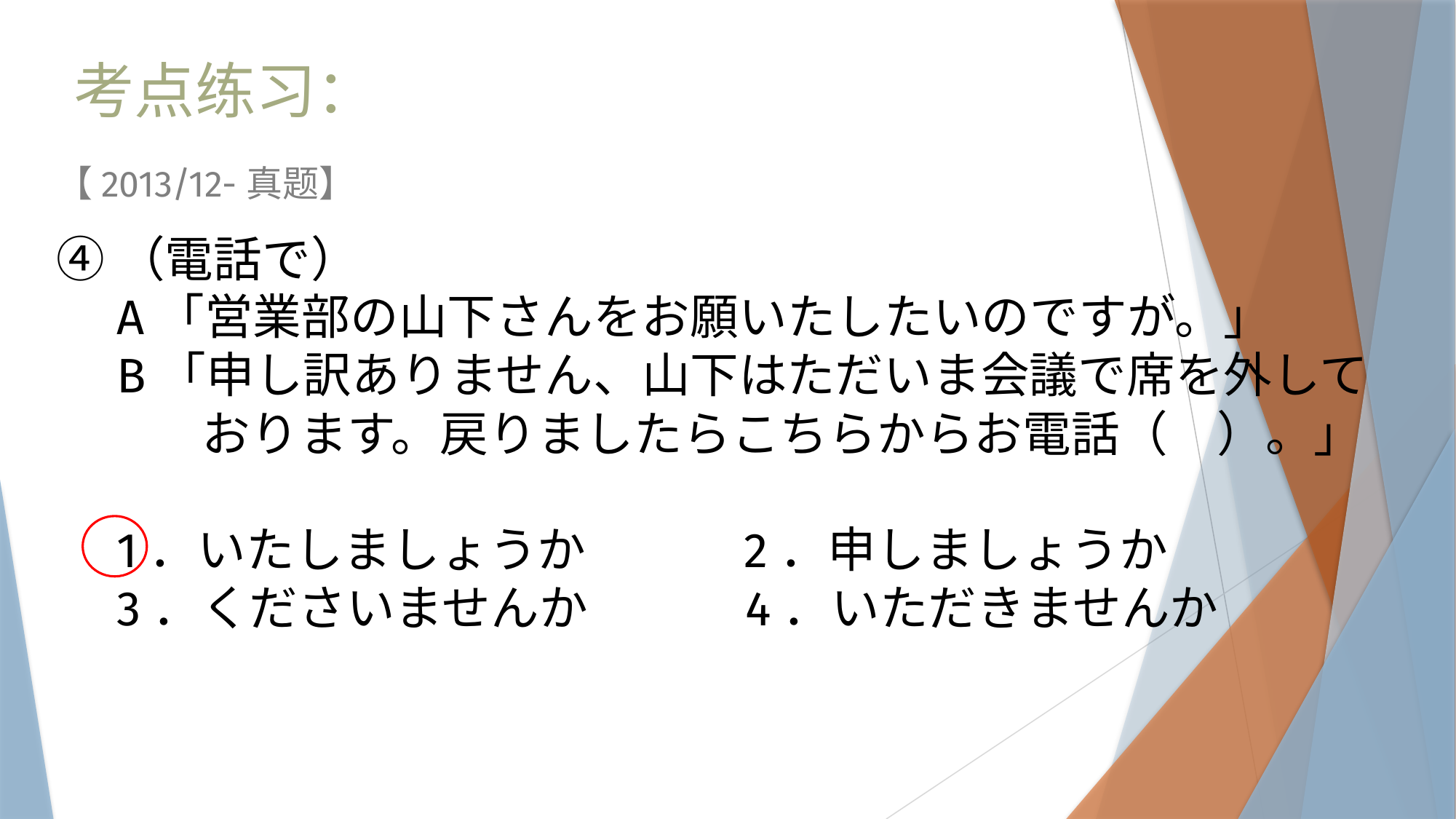

考点练习：
【2013/12-真题】
④（電話で）
　A「営業部の山下さんをお願いたしたいのですが。」
　B「申し訳ありません、山下はただいま会議で席を外して
　　　おります。戻りましたらこちらからお電話（　）。」

　1．いたしましょうか　　　2．申しましょうか
　3．くださいませんか　　　4．いただきませんか